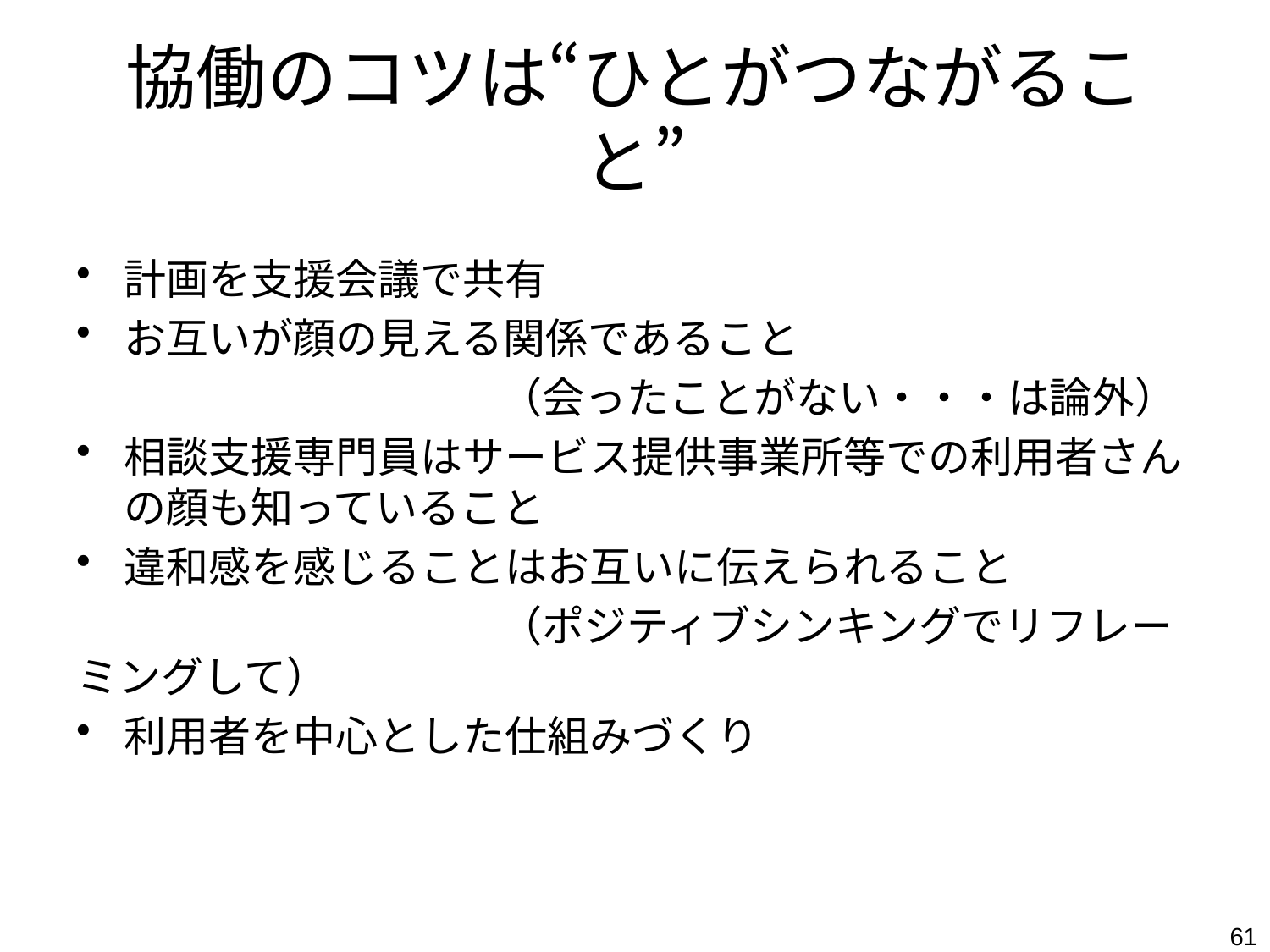

# 協働のコツは“ひとがつながること”
計画を支援会議で共有
お互いが顔の見える関係であること
　　　　　　　　　　（会ったことがない・・・は論外）
相談支援専門員はサービス提供事業所等での利用者さんの顔も知っていること
違和感を感じることはお互いに伝えられること
　　　　　　　　　　（ポジティブシンキングでリフレーミングして）
利用者を中心とした仕組みづくり

61